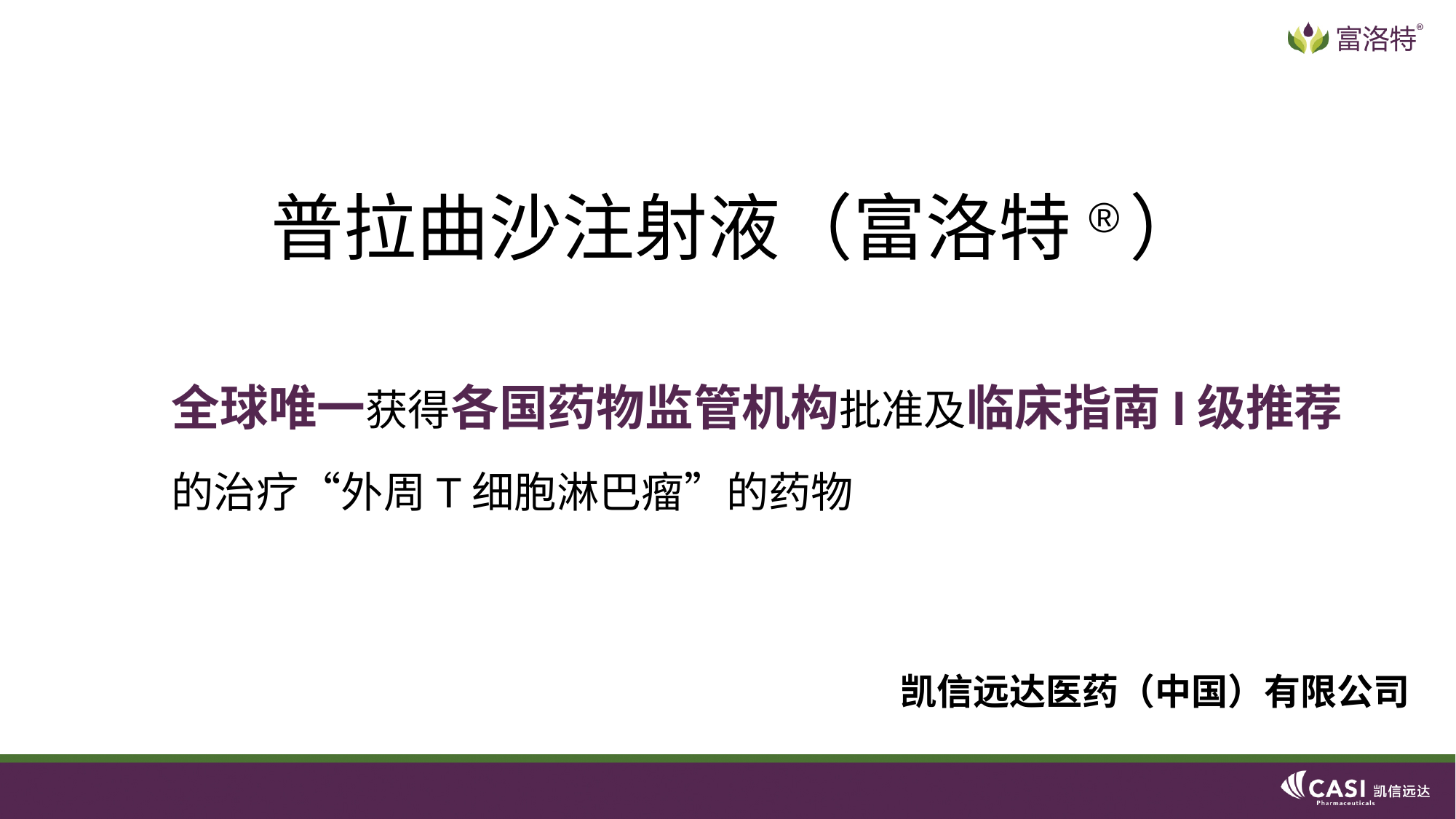

# 普拉曲沙注射液（富洛特®）
全球唯一获得各国药物监管机构批准及临床指南I级推荐的治疗“外周T细胞淋巴瘤”的药物
凯信远达医药（中国）有限公司